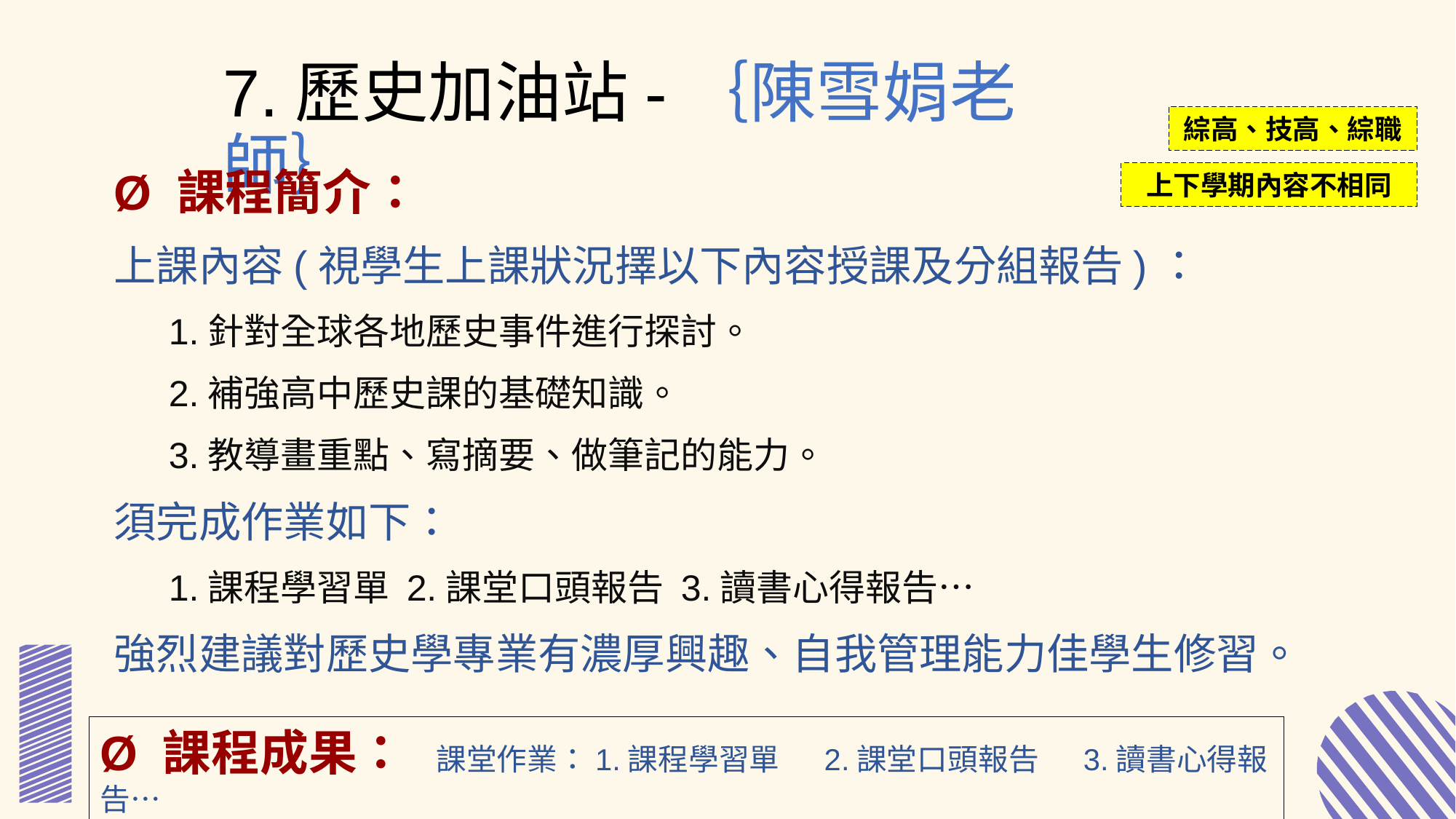

7.歷史加油站-｛陳雪娟老師｝
綜高、技高、綜職
Ø 課程簡介：
上課內容(視學生上課狀況擇以下內容授課及分組報告)：
1.針對全球各地歷史事件進行探討。
2.補強高中歷史課的基礎知識。
3.教導畫重點、寫摘要、做筆記的能力。
須完成作業如下：
1.課程學習單 2.課堂口頭報告 3.讀書心得報告…
強烈建議對歷史學專業有濃厚興趣、自我管理能力佳學生修習。
上下學期內容不相同
Ø 課程成果：　課堂作業：1.課程學習單 　2.課堂口頭報告 　3.讀書心得報告…